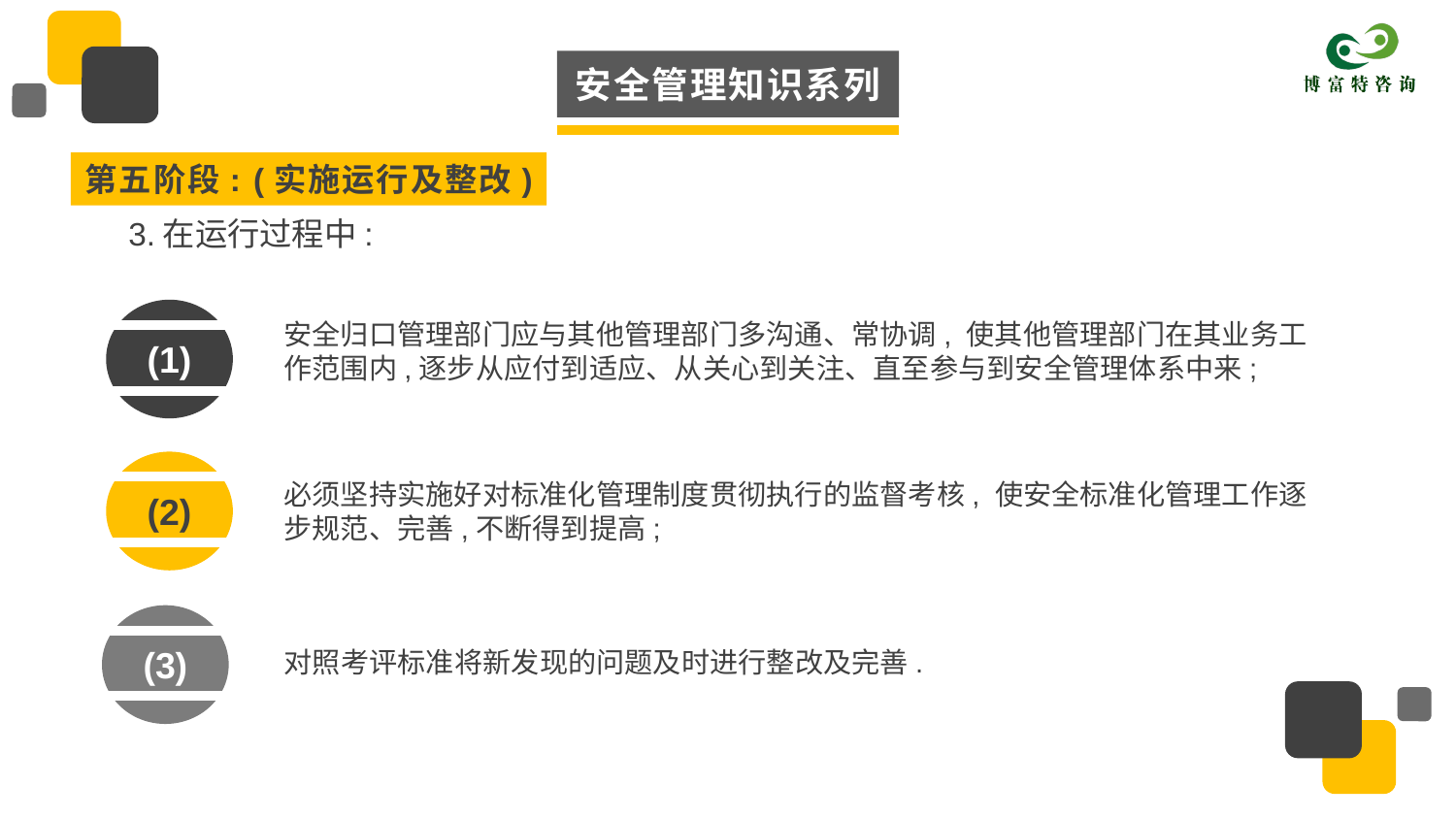

安全管理知识系列
第五阶段: (实施运行及整改)
3.在运行过程中:
(1)

安全归口管理部门应与其他管理部门多沟通、常协调, 使其他管理部门在其业务工作范围内,逐步从应付到适应、从关心到关注、直至参与到安全管理体系中来;
(2)

必须坚持实施好对标准化管理制度贯彻执行的监督考核, 使安全标准化管理工作逐步规范、完善,不断得到提高;
(3)

对照考评标准将新发现的问题及时进行整改及完善.